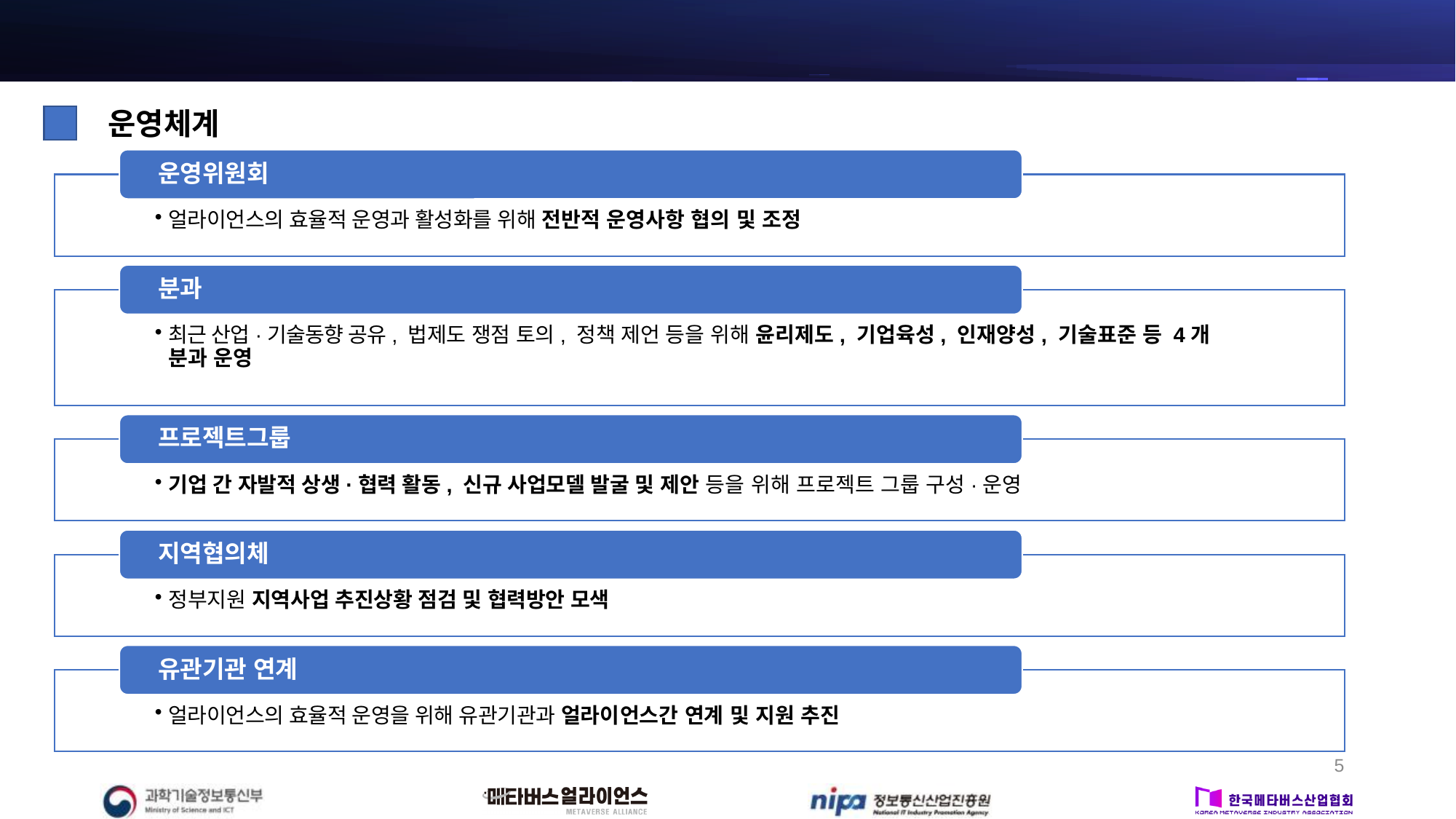

1.메타버스 얼라이언스 개요
운영체계

얼라이언스의 효율적 운영과 활성화를 위해 전반적 운영사항 협의 및 조정
운영위원회
최근 산업·기술동향 공유, 법제도 쟁점 토의, 정책 제언 등을 위해 윤리제도, 기업육성, 인재양성, 기술표준 등 4개 분과 운영
분과
기업 간 자발적 상생·협력 활동, 신규 사업모델 발굴 및 제안 등을 위해 프로젝트 그룹 구성·운영
프로젝트그룹
정부지원 지역사업 추진상황 점검 및 협력방안 모색
지역협의체
얼라이언스의 효율적 운영을 위해 유관기관과 얼라이언스간 연계 및 지원 추진
유관기관 연계
5